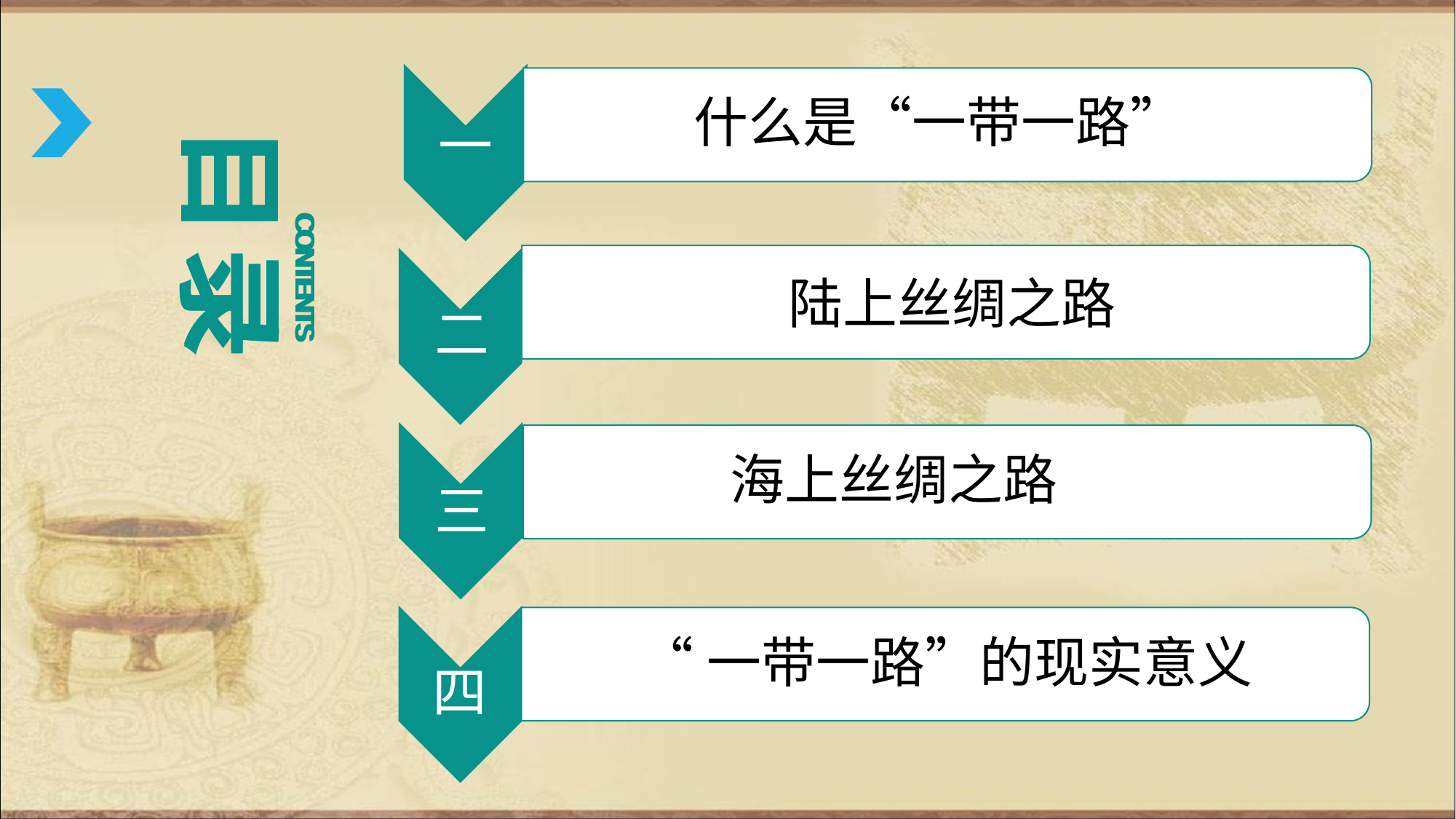

一

什么是“一带一路”
目录
CONTENTS
目录
CONTENTS

陆上丝绸之路

二

三

海上丝绸之路

四

“一带一路”的现实意义